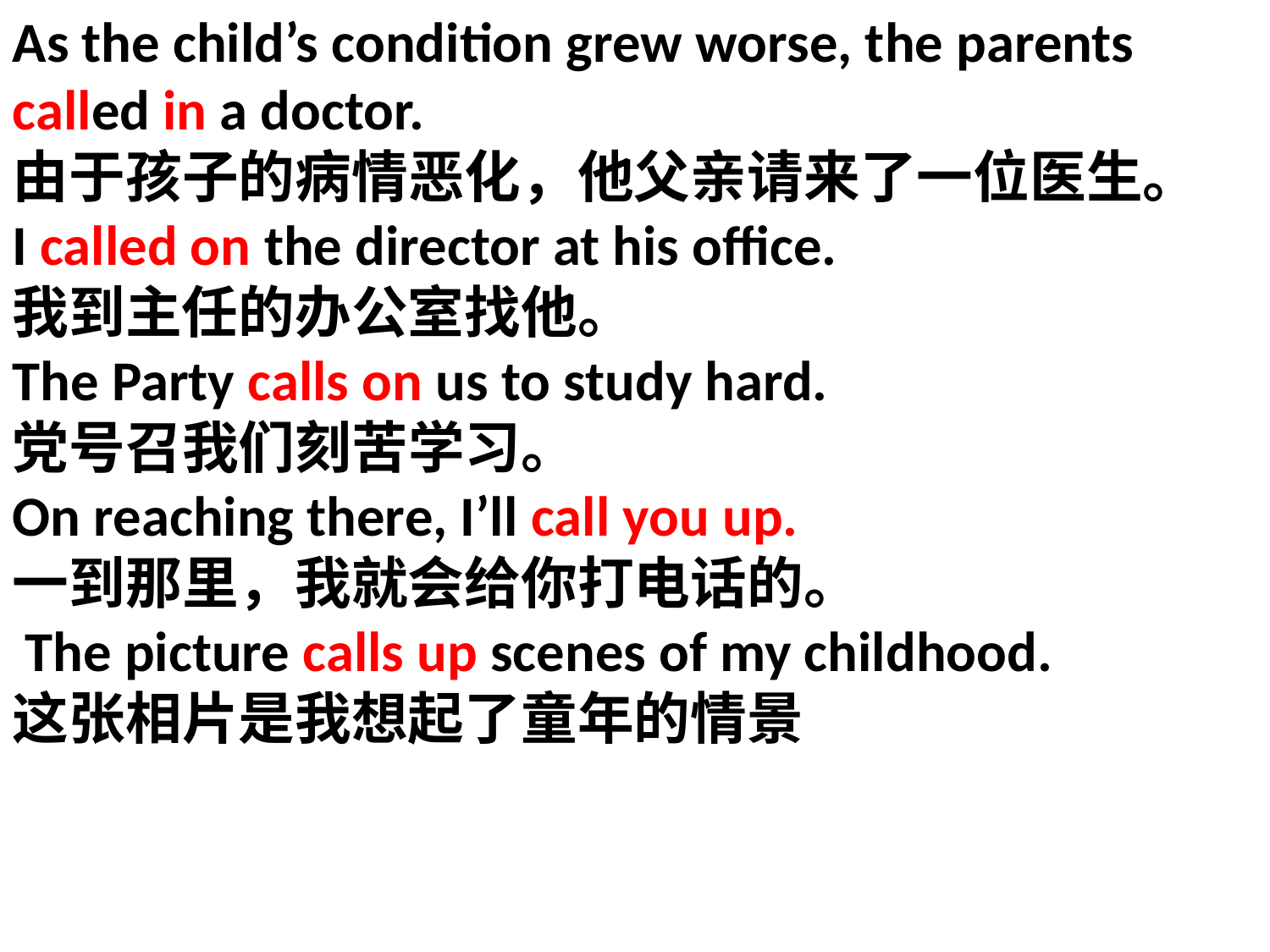

As the child’s condition grew worse, the parents called in a doctor.
由于孩子的病情恶化，他父亲请来了一位医生。
I called on the director at his office.
我到主任的办公室找他。
The Party calls on us to study hard.
党号召我们刻苦学习。
On reaching there, I’ll call you up.
一到那里，我就会给你打电话的。
 The picture calls up scenes of my childhood.
这张相片是我想起了童年的情景